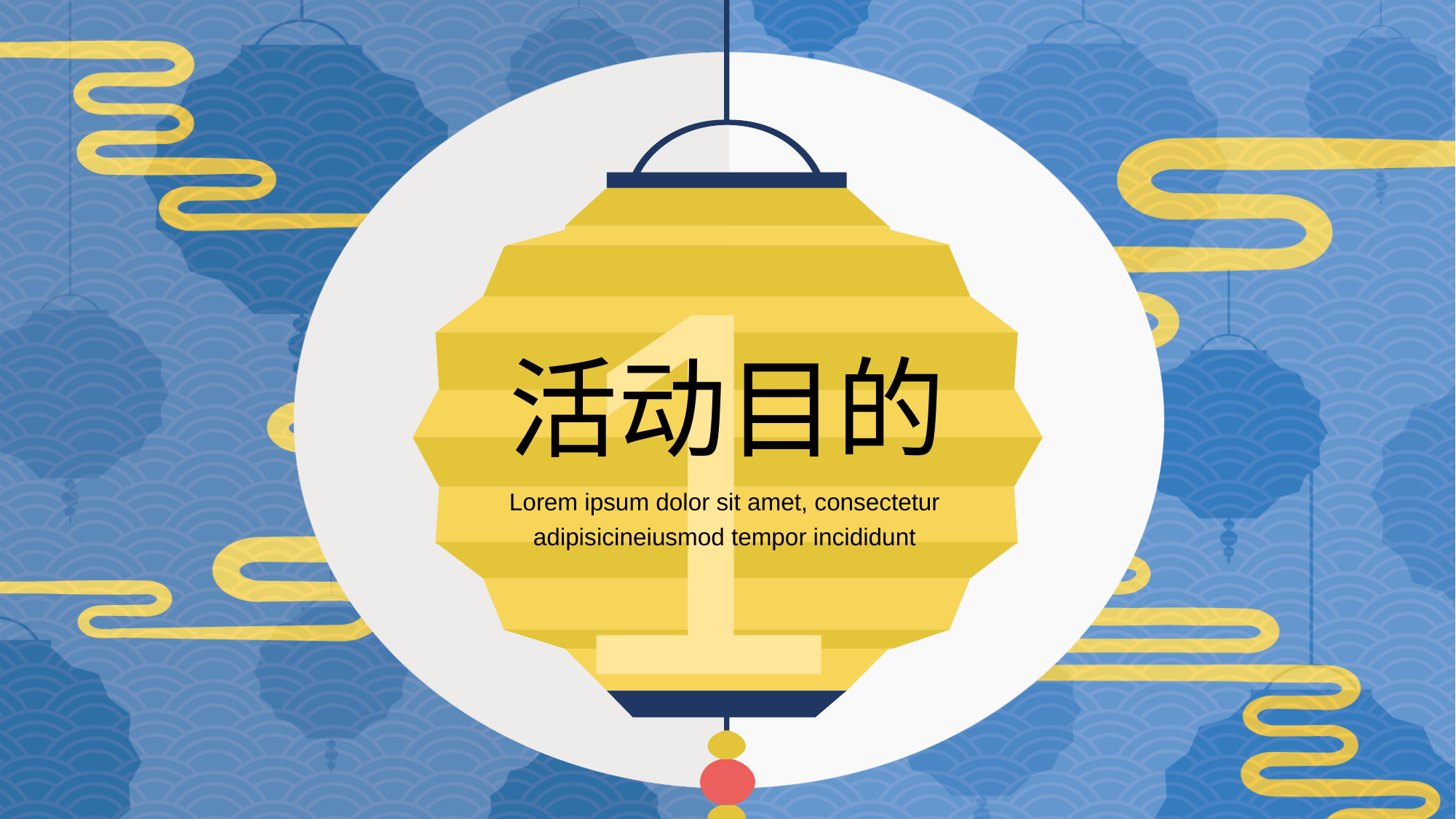

1
活动目的
Lorem ipsum dolor sit amet, consectetur adipisicineiusmod tempor incididunt